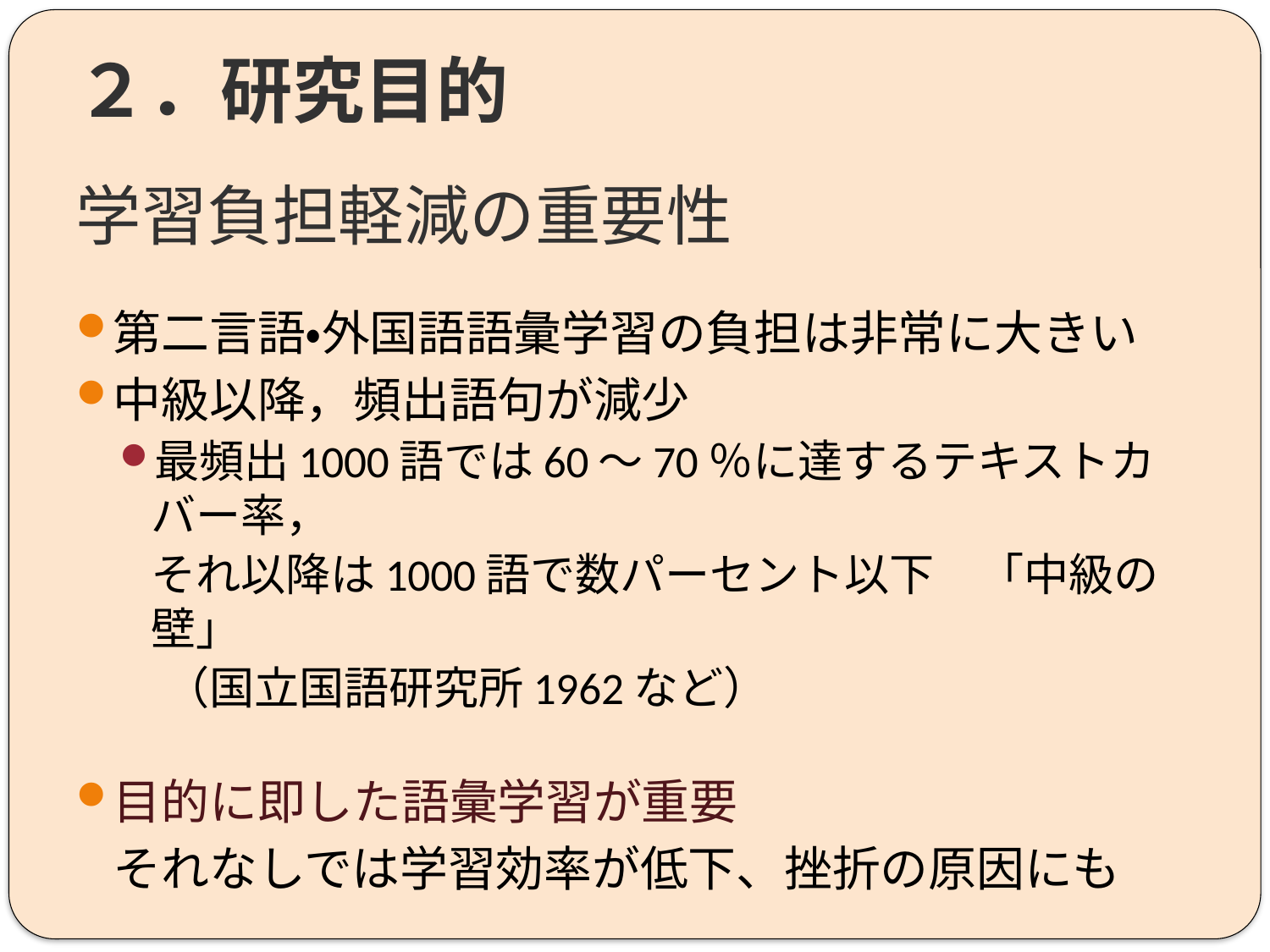

# ２．研究目的 学習負担軽減の重要性
第二言語・外国語語彙学習の負担は非常に大きい
中級以降，頻出語句が減少
最頻出1000語では60～70％に達するテキストカバー率，
	それ以降は1000語で数パーセント以下　「中級の壁」
　（国立国語研究所1962など）

目的に即した語彙学習が重要
	それなしでは学習効率が低下、挫折の原因にも